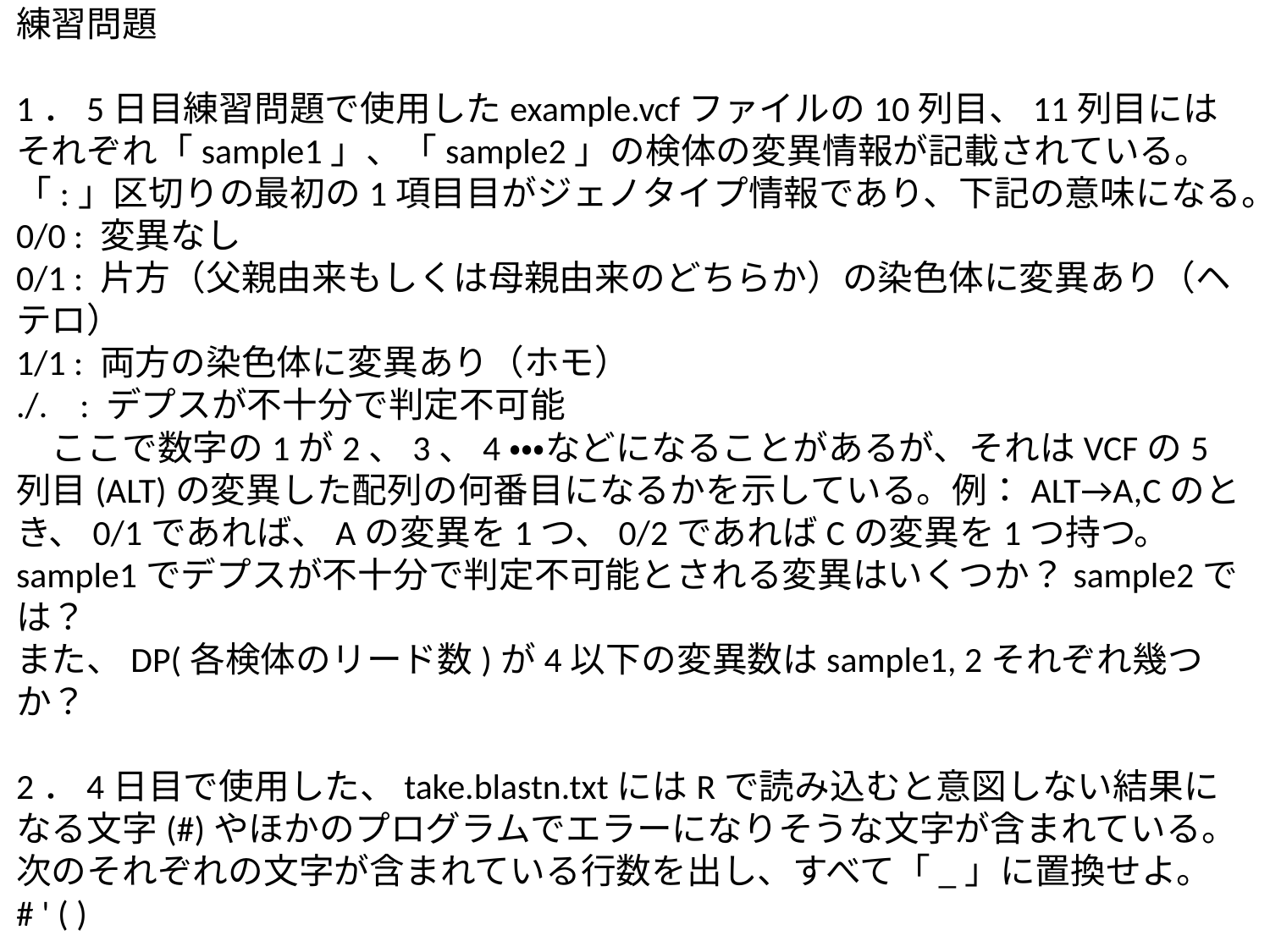

練習問題

1．5日目練習問題で使用したexample.vcfファイルの10列目、11列目にはそれぞれ「sample1」、「sample2」の検体の変異情報が記載されている。
「:」区切りの最初の1項目目がジェノタイプ情報であり、下記の意味になる。
0/0 : 変異なし
0/1 : 片方（父親由来もしくは母親由来のどちらか）の染色体に変異あり（ヘテロ）
1/1 : 両方の染色体に変異あり（ホモ）
./.    : デプスが不十分で判定不可能
　ここで数字の1が2、3、4・・・などになることがあるが、それはVCFの5列目(ALT)の変異した配列の何番目になるかを示している。例：ALT→A,Cのとき、0/1であれば、Aの変異を1つ、0/2であればCの変異を1つ持つ。
sample1でデプスが不十分で判定不可能とされる変異はいくつか？sample2では？
また、DP(各検体のリード数)が4以下の変異数はsample1, 2それぞれ幾つか？

2．4日目で使用した、take.blastn.txtにはRで読み込むと意図しない結果になる文字(#)やほかのプログラムでエラーになりそうな文字が含まれている。次のそれぞれの文字が含まれている行数を出し、すべて「_」に置換せよ。
# ' ( )

3．とあるプログラムを使うためにtake.blastn.txtの2列目の遺伝子名を「“」で囲む必要が出てきた。2列目を「”」で囲んで出力せよ。